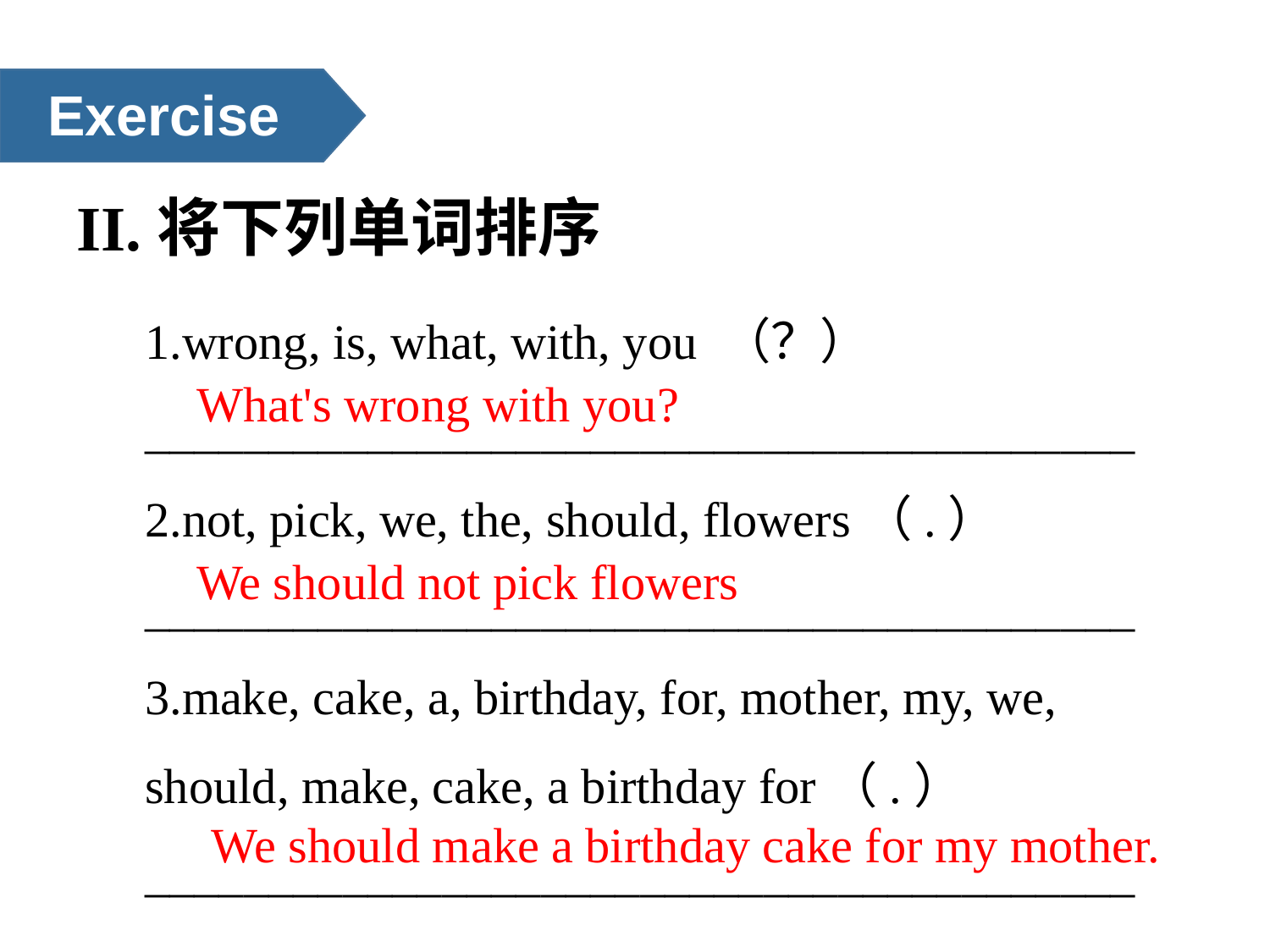

Exercise
II.将下列单词排序
1.wrong, is, what, with, you （？）
________________________________________
2.not, pick, we, the, should, flowers（.）
________________________________________
3.make, cake, a, birthday, for, mother, my, we, should, make, cake, a birthday for（.）
________________________________________
What's wrong with you?
We should not pick flowers
We should make a birthday cake for my mother.